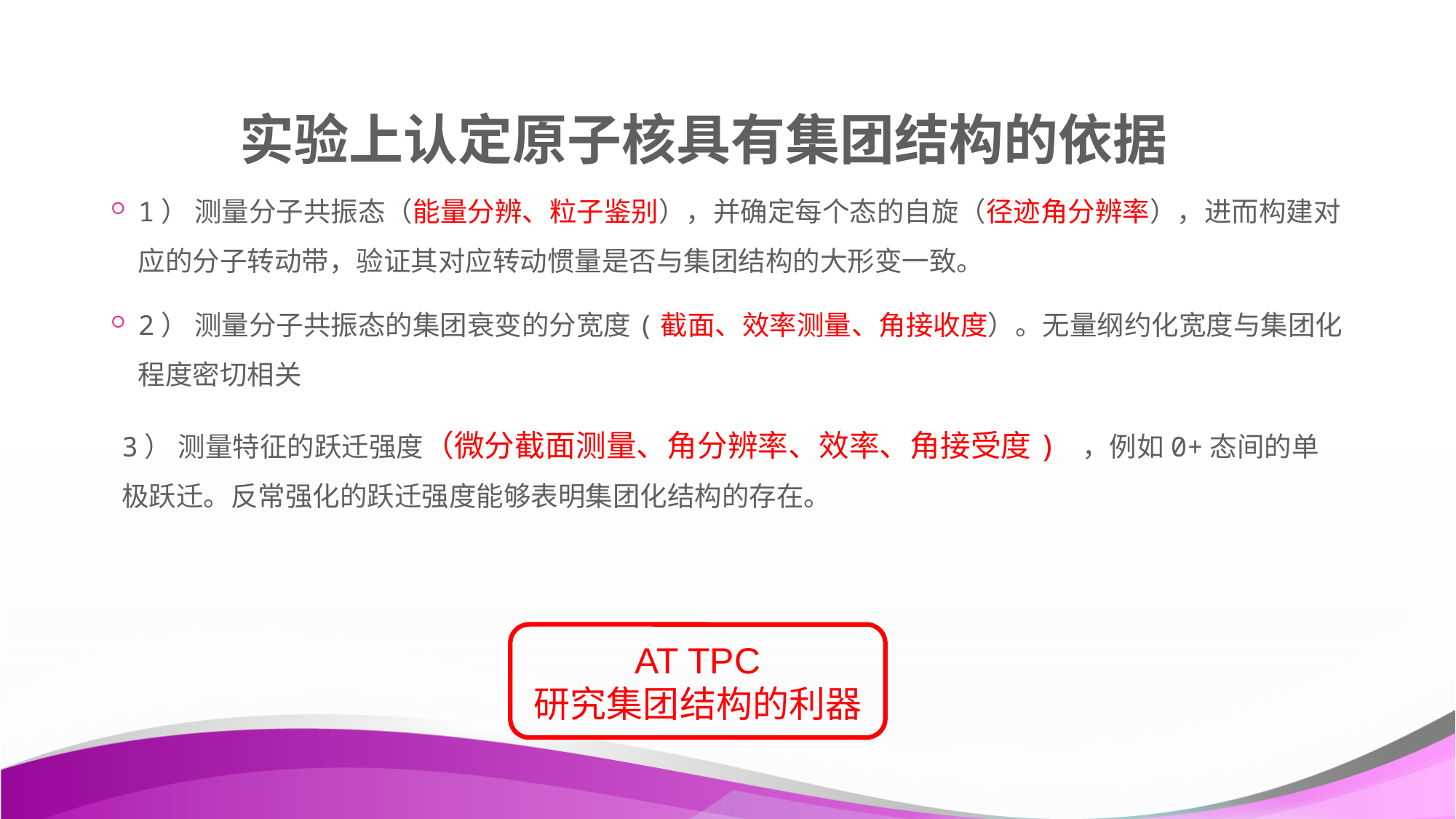

# 实验上认定原子核具有集团结构的依据
1） 测量分子共振态（能量分辨、粒子鉴别），并确定每个态的自旋（径迹角分辨率），进而构建对应的分子转动带，验证其对应转动惯量是否与集团结构的大形变一致。
2） 测量分子共振态的集团衰变的分宽度(截面、效率测量、角接收度）。无量纲约化宽度与集团化程度密切相关
3） 测量特征的跃迁强度（微分截面测量、角分辨率、效率、角接受度) ，例如0+态间的单极跃迁。反常强化的跃迁强度能够表明集团化结构的存在。
AT TPC
研究集团结构的利器

8